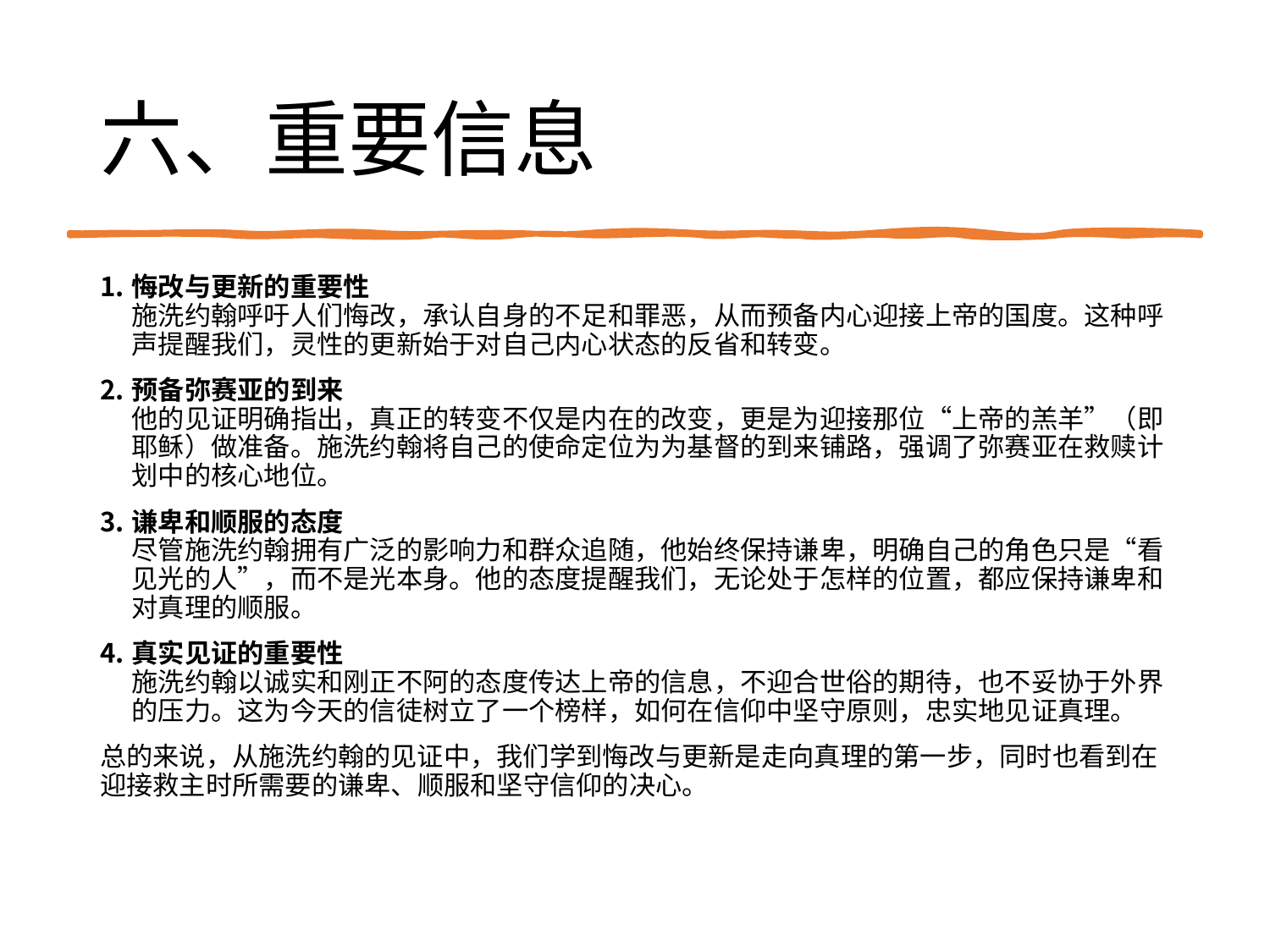

# 六、重要信息

悔改与更新的重要性
施洗约翰呼吁人们悔改，承认自身的不足和罪恶，从而预备内心迎接上帝的国度。这种呼声提醒我们，灵性的更新始于对自己内心状态的反省和转变。
预备弥赛亚的到来
他的见证明确指出，真正的转变不仅是内在的改变，更是为迎接那位“上帝的羔羊”（即耶稣）做准备。施洗约翰将自己的使命定位为为基督的到来铺路，强调了弥赛亚在救赎计划中的核心地位。
谦卑和顺服的态度
尽管施洗约翰拥有广泛的影响力和群众追随，他始终保持谦卑，明确自己的角色只是“看见光的人”，而不是光本身。他的态度提醒我们，无论处于怎样的位置，都应保持谦卑和对真理的顺服。
真实见证的重要性
施洗约翰以诚实和刚正不阿的态度传达上帝的信息，不迎合世俗的期待，也不妥协于外界的压力。这为今天的信徒树立了一个榜样，如何在信仰中坚守原则，忠实地见证真理。
总的来说，从施洗约翰的见证中，我们学到悔改与更新是走向真理的第一步，同时也看到在迎接救主时所需要的谦卑、顺服和坚守信仰的决心。